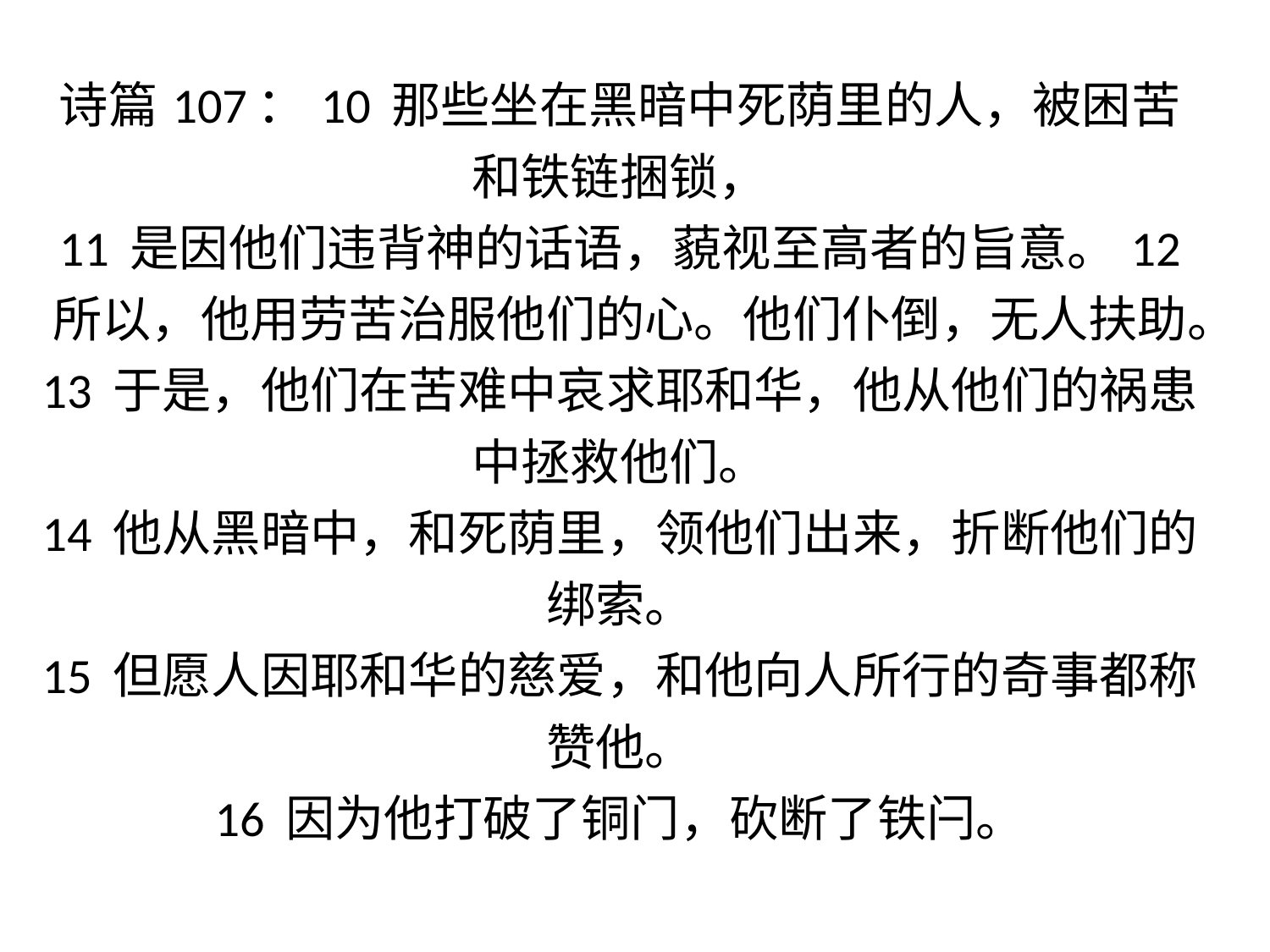

| 诗篇107：10 那些坐在黑暗中死荫里的人，被困苦和铁链捆锁， 11 是因他们违背神的话语，藐视至高者的旨意。12 所以，他用劳苦治服他们的心。他们仆倒，无人扶助。 13 于是，他们在苦难中哀求耶和华，他从他们的祸患中拯救他们。 14 他从黑暗中，和死荫里，领他们出来，折断他们的绑索。 15 但愿人因耶和华的慈爱，和他向人所行的奇事都称赞他。 16 因为他打破了铜门，砍断了铁闩。 |
| --- |